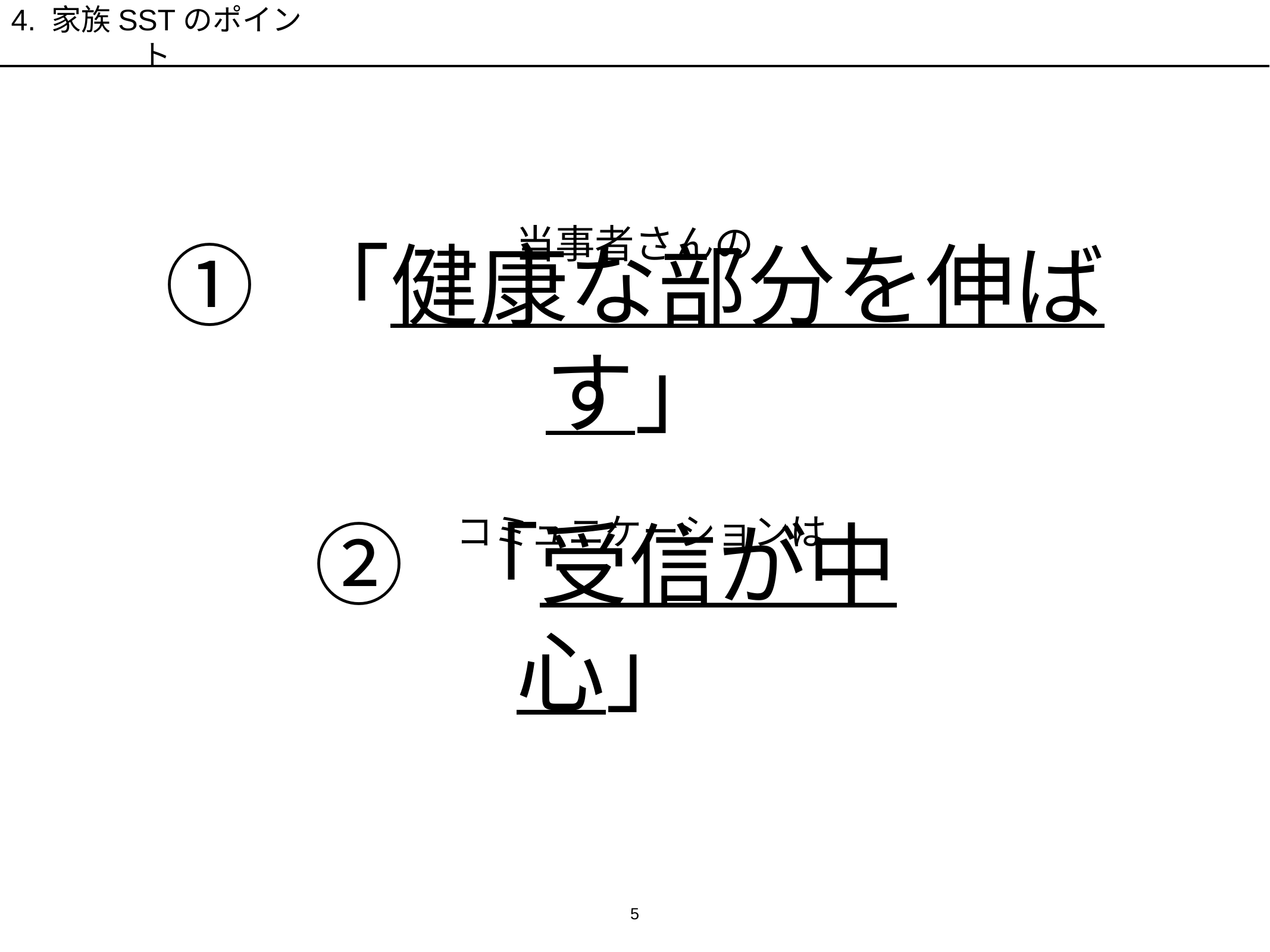

4. 家族SSTのポイント

当事者さんの
① 「健康な部分を伸ばす」
コミュニケーションは
② 「受信が中心」
5